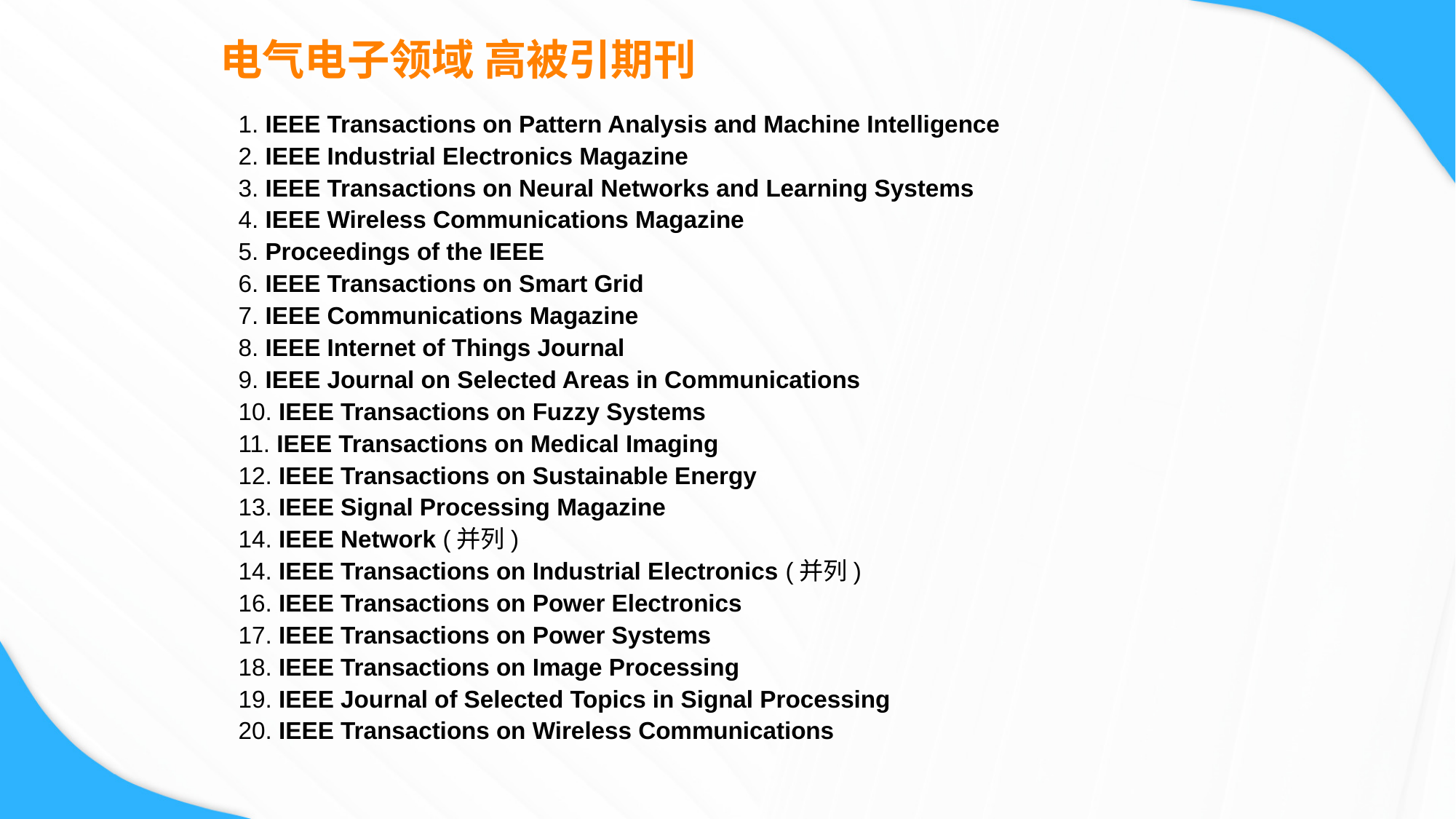

# 电气电子领域 高被引期刊
1. IEEE Transactions on Pattern Analysis and Machine Intelligence
2. IEEE Industrial Electronics Magazine
3. IEEE Transactions on Neural Networks and Learning Systems
4. IEEE Wireless Communications Magazine
5. Proceedings of the IEEE
6. IEEE Transactions on Smart Grid
7. IEEE Communications Magazine
8. IEEE Internet of Things Journal
9. IEEE Journal on Selected Areas in Communications
10. IEEE Transactions on Fuzzy Systems
11. IEEE Transactions on Medical Imaging
12. IEEE Transactions on Sustainable Energy
13. IEEE Signal Processing Magazine
14. IEEE Network (并列)
14. IEEE Transactions on Industrial Electronics (并列)
16. IEEE Transactions on Power Electronics
17. IEEE Transactions on Power Systems
18. IEEE Transactions on Image Processing
19. IEEE Journal of Selected Topics in Signal Processing
20. IEEE Transactions on Wireless Communications